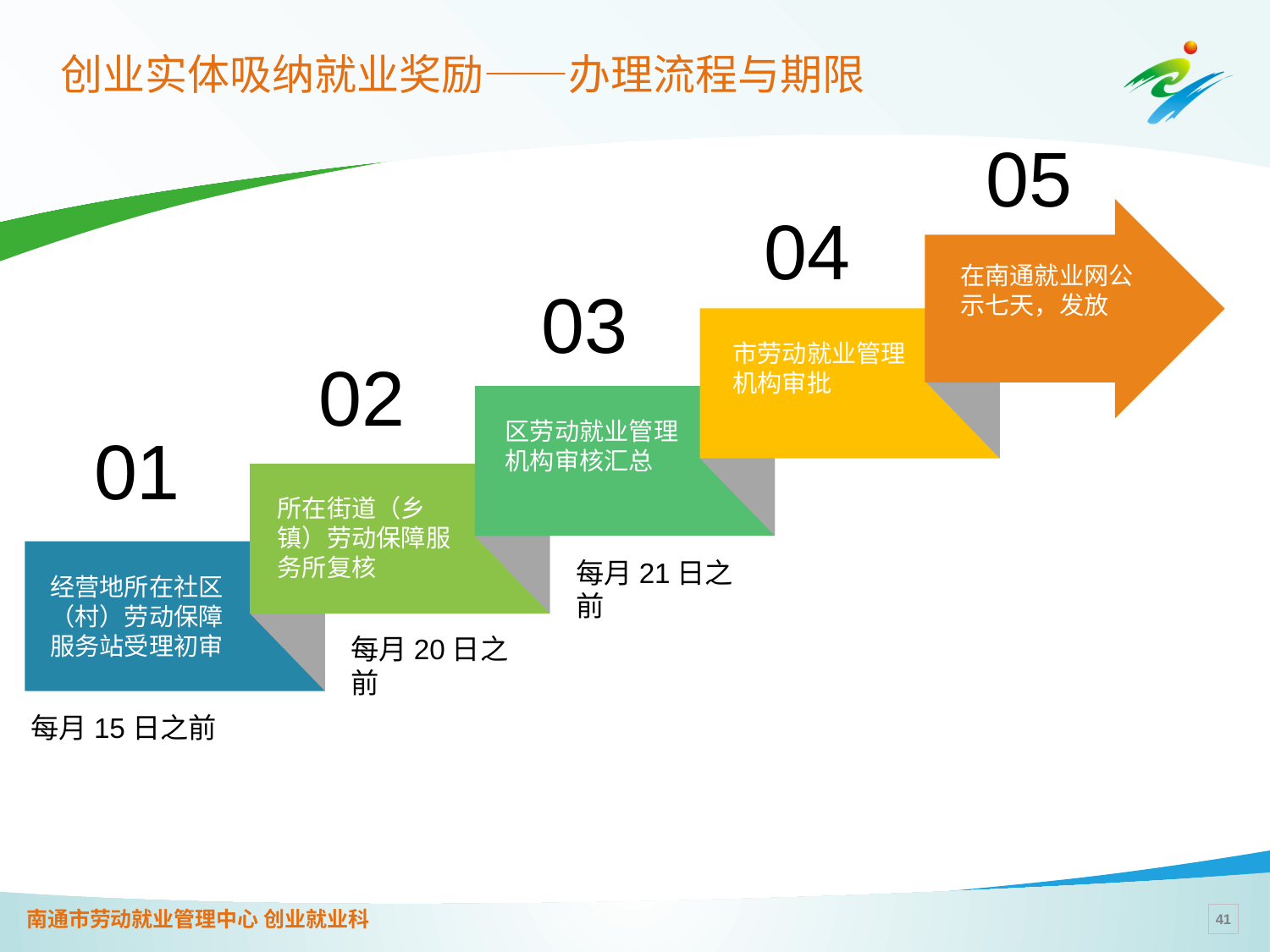

# 创业实体吸纳就业奖励——办理流程与期限
05

04
在南通就业网公示七天，发放
03

市劳动就业管理机构审批
02

区劳动就业管理机构审核汇总

01

所在街道（乡镇）劳动保障服务所复核

每月21日之前
经营地所在社区（村）劳动保障服务站受理初审
每月20日之前
每月15日之前